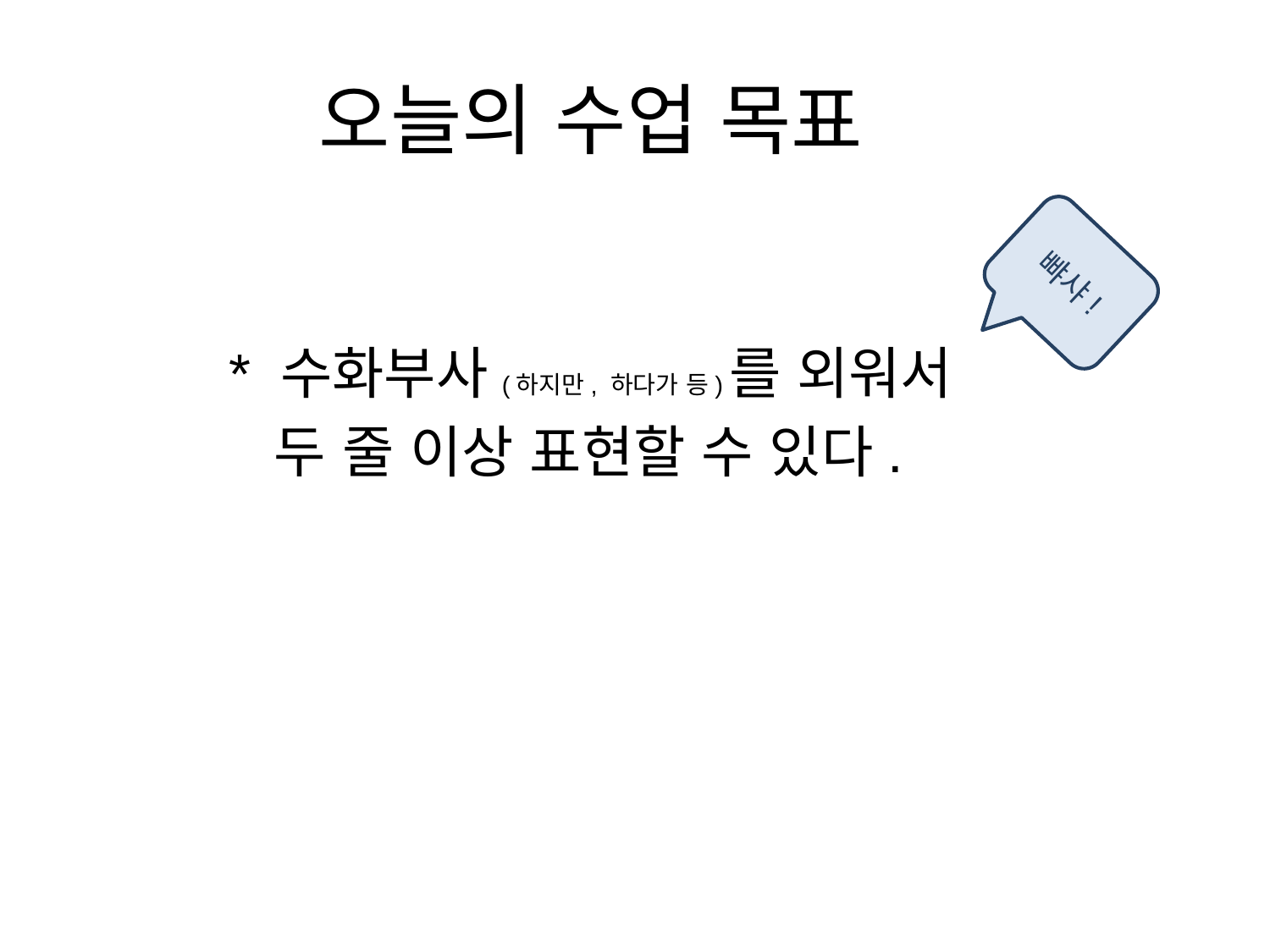

# 오늘의 수업 목표
뺘샤!
* 수화부사(하지만, 하다가 등)를 외워서
  두 줄 이상 표현할 수 있다.